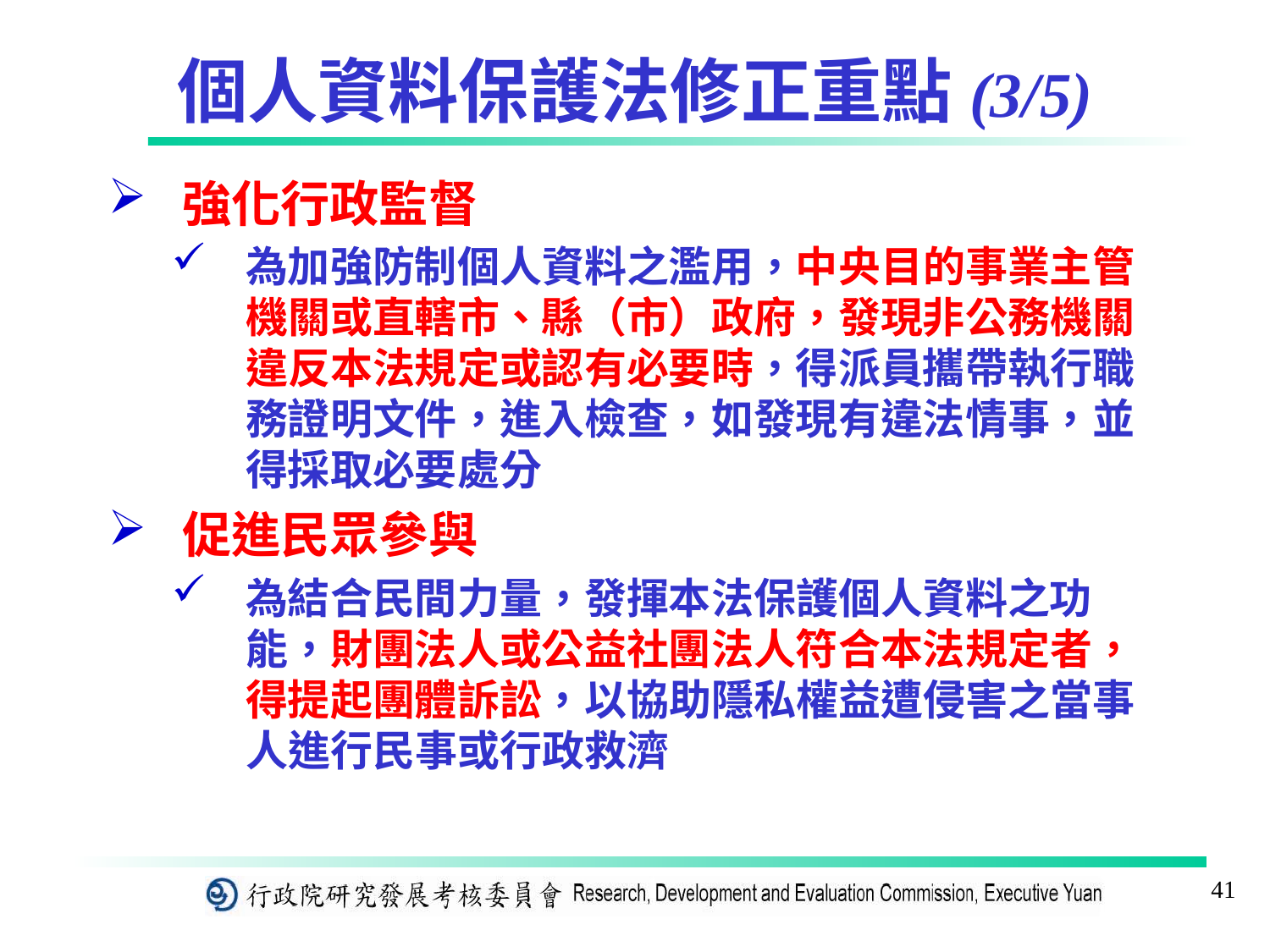

# 個人資料保護法修正重點(3/5)
強化行政監督
為加強防制個人資料之濫用，中央目的事業主管機關或直轄市、縣（市）政府，發現非公務機關違反本法規定或認有必要時，得派員攜帶執行職務證明文件，進入檢查，如發現有違法情事，並得採取必要處分
促進民眾參與
為結合民間力量，發揮本法保護個人資料之功能，財團法人或公益社團法人符合本法規定者，得提起團體訴訟，以協助隱私權益遭侵害之當事人進行民事或行政救濟
41